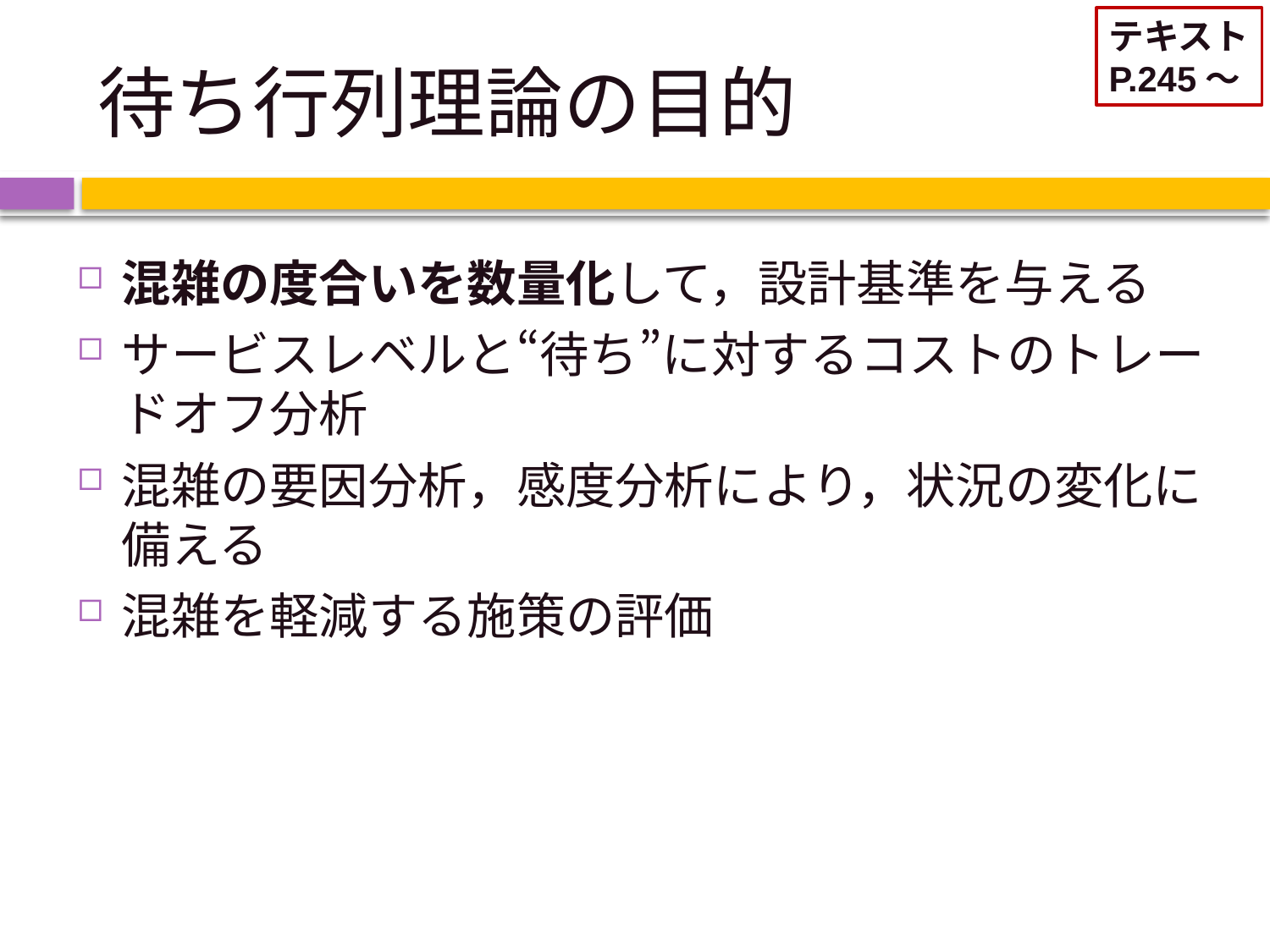

テキスト
P.245～
# 待ち行列理論の目的
混雑の度合いを数量化して，設計基準を与える
サービスレベルと“待ち”に対するコストのトレードオフ分析
混雑の要因分析，感度分析により，状況の変化に備える
混雑を軽減する施策の評価